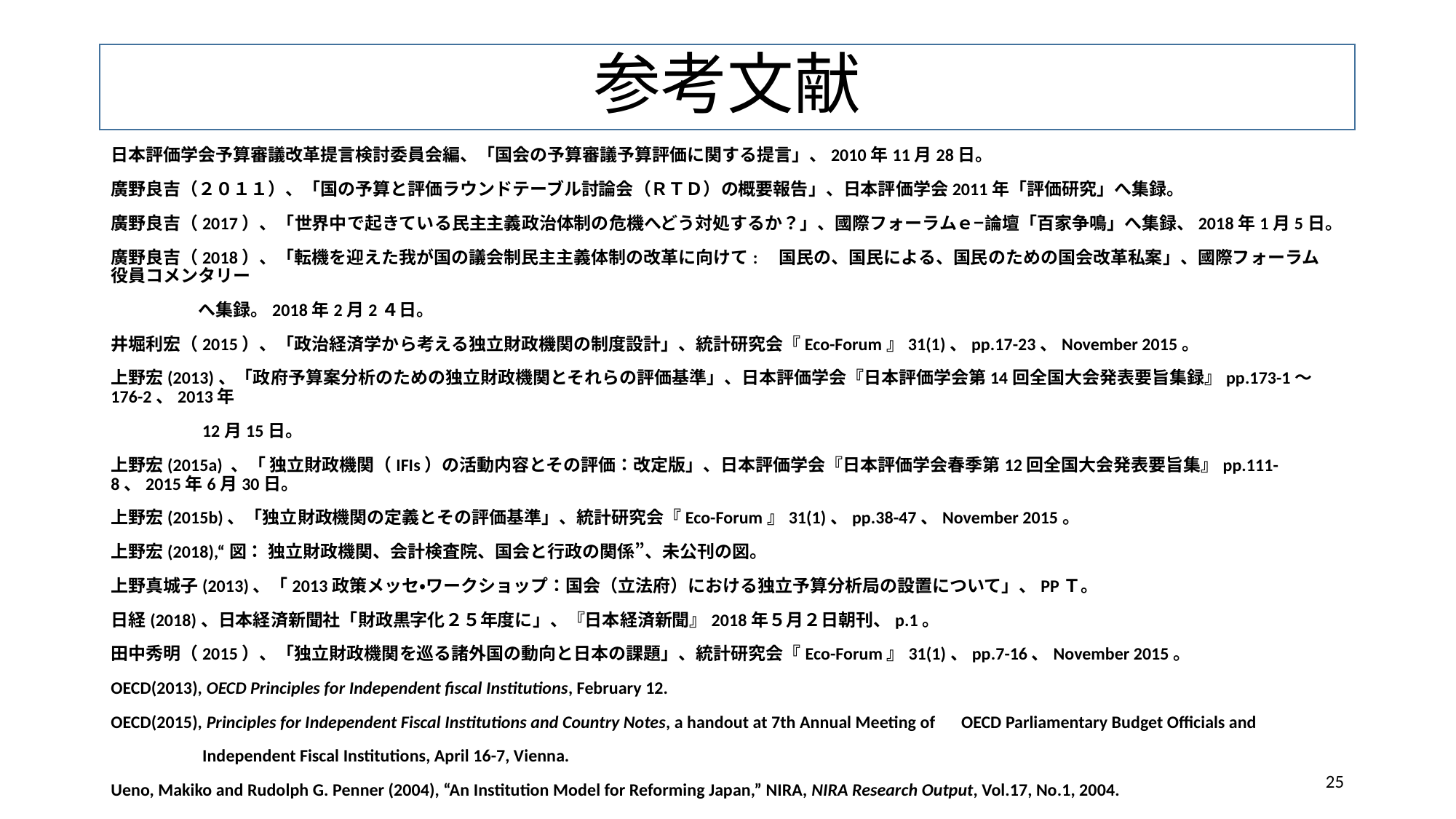

# 参考文献

日本評価学会予算審議改革提言検討委員会編、「国会の予算審議予算評価に関する提言」、2010年11月28日。
廣野良吉（２０１１）、「国の予算と評価ラウンドテーブル討論会（ＲＴＤ）の概要報告」、日本評価学会2011年「評価研究」へ集録。
廣野良吉（2017）、「世界中で起きている民主主義政治体制の危機へどう対処するか？」、國際フォーラムｅ−論壇「百家争鳴」へ集録、2018年1月5日。
廣野良吉（2018）、「転機を迎えた我が国の議会制民主主義体制の改革に向けて:　国民の、国民による、国民のための国会改革私案」、國際フォーラム　役員コメンタリー
　　　　　へ集録。2018年2月2４日。
井堀利宏（2015）、「政治経済学から考える独立財政機関の制度設計」、統計研究会『Eco-Forum』31(1)、pp.17-23、November 2015。
上野宏(2013)、「政府予算案分析のための独立財政機関とそれらの評価基準」、日本評価学会『日本評価学会第14回全国大会発表要旨集録』pp.173-1～176-2、2013年
　　　　　12月15日。
上野宏(2015a) 、「 独立財政機関（IFIs）の活動内容とその評価：改定版」、日本評価学会『日本評価学会春季第12回全国大会発表要旨集』pp.111-8、2015年6月30日。
上野宏(2015b)、「独立財政機関の定義とその評価基準」、統計研究会『Eco-Forum』31(1)、pp.38-47、November 2015。
上野宏(2018),“図： 独立財政機関、会計検査院、国会と行政の関係”、未公刊の図。
上野真城子(2013)、「2013政策メッセ・ワークショップ：国会（立法府）における独立予算分析局の設置について」、PPＴ。
日経(2018)、日本経済新聞社「財政黒字化２５年度に」、『日本経済新聞』2018年５月２日朝刊、p.1。
田中秀明（2015）、「独立財政機関を巡る諸外国の動向と日本の課題」、統計研究会『Eco-Forum』31(1)、pp.7-16、November 2015。
OECD(2013), OECD Principles for Independent fiscal Institutions, February 12.
OECD(2015), Principles for Independent Fiscal Institutions and Country Notes, a handout at 7th Annual Meeting of　OECD Parliamentary Budget Officials and
　　　　　Independent Fiscal Institutions, April 16-7, Vienna.
Ueno, Makiko and Rudolph G. Penner (2004), “An Institution Model for Reforming Japan,” NIRA, NIRA Research Output, Vol.17, No.1, 2004.
25